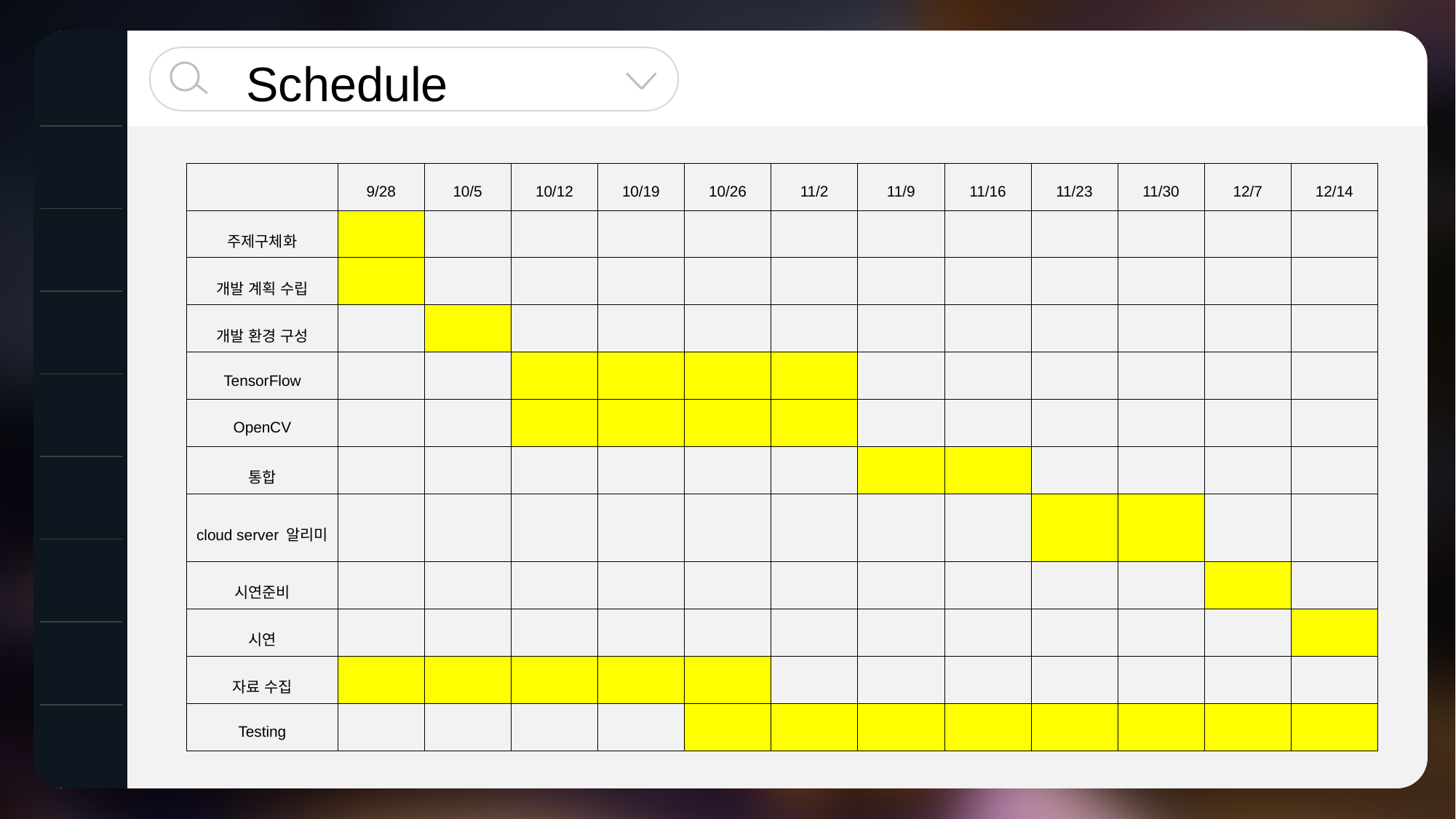

Schedule
|  | 9/28 | 10/5 | 10/12 | 10/19 | 10/26 | 11/2 | 11/9 | 11/16 | 11/23 | 11/30 | 12/7 | 12/14 |
| --- | --- | --- | --- | --- | --- | --- | --- | --- | --- | --- | --- | --- |
| 주제구체화 |  |  |  |  |  |  |  |  |  |  |  |  |
| 개발 계획 수립 |  |  |  |  |  |  |  |  |  |  |  |  |
| 개발 환경 구성 |  |  |  |  |  |  |  |  |  |  |  |  |
| TensorFlow |  |  |  |  |  |  |  |  |  |  |  |  |
| OpenCV |  |  |  |  |  |  |  |  |  |  |  |  |
| 통합 |  |  |  |  |  |  |  |  |  |  |  |  |
| cloud server 알리미 |  |  |  |  |  |  |  |  |  |  |  |  |
| 시연준비 |  |  |  |  |  |  |  |  |  |  |  |  |
| 시연 |  |  |  |  |  |  |  |  |  |  |  |  |
| 자료 수집 |  |  |  |  |  |  |  |  |  |  |  |  |
| Testing |  |  |  |  |  |  |  |  |  |  |  |  |